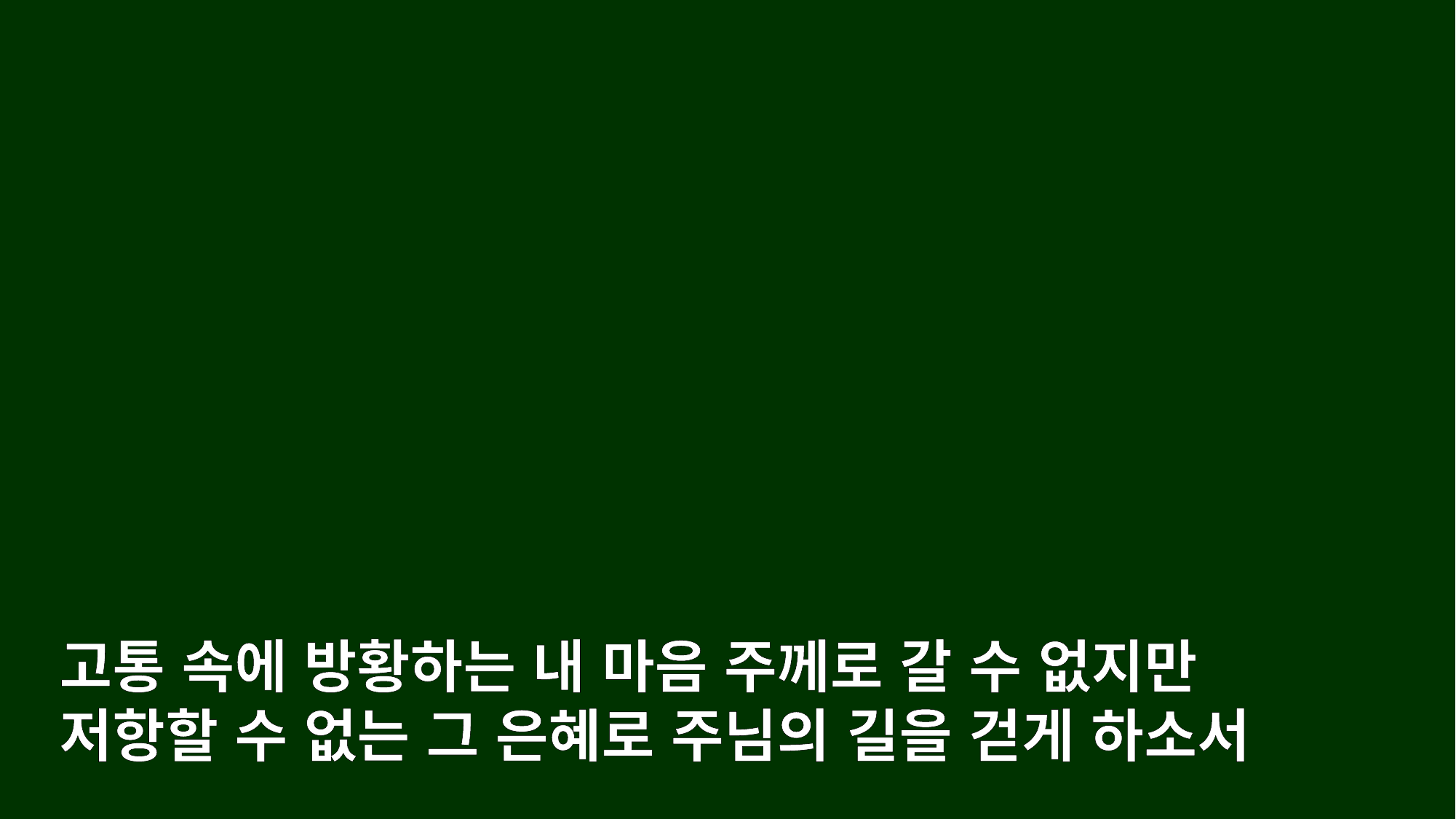

고통 속에 방황하는 내 마음 주께로 갈 수 없지만
저항할 수 없는 그 은혜로 주님의 길을 걷게 하소서